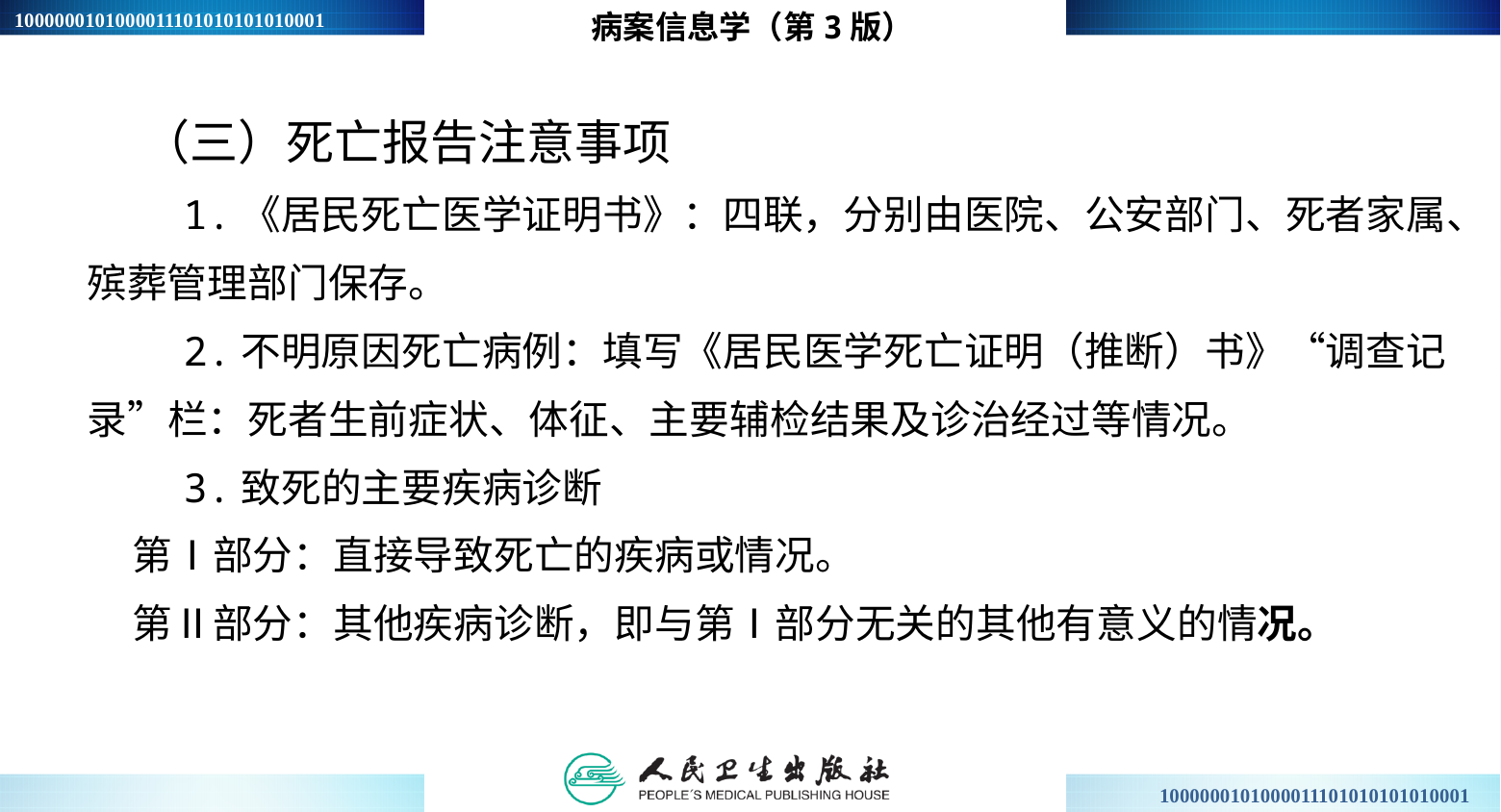

病案信息学（第3版）
    （三）死亡报告注意事项
    1.《居民死亡医学证明书》：四联，分别由医院、公安部门、死者家属、
殡葬管理部门保存。
    2.不明原因死亡病例：填写《居民医学死亡证明（推断）书》“调查记
录”栏：死者生前症状、体征、主要辅检结果及诊治经过等情况。
    3.致死的主要疾病诊断
    第Ⅰ部分：直接导致死亡的疾病或情况。
    第Ⅱ部分：其他疾病诊断，即与第Ⅰ部分无关的其他有意义的情况。